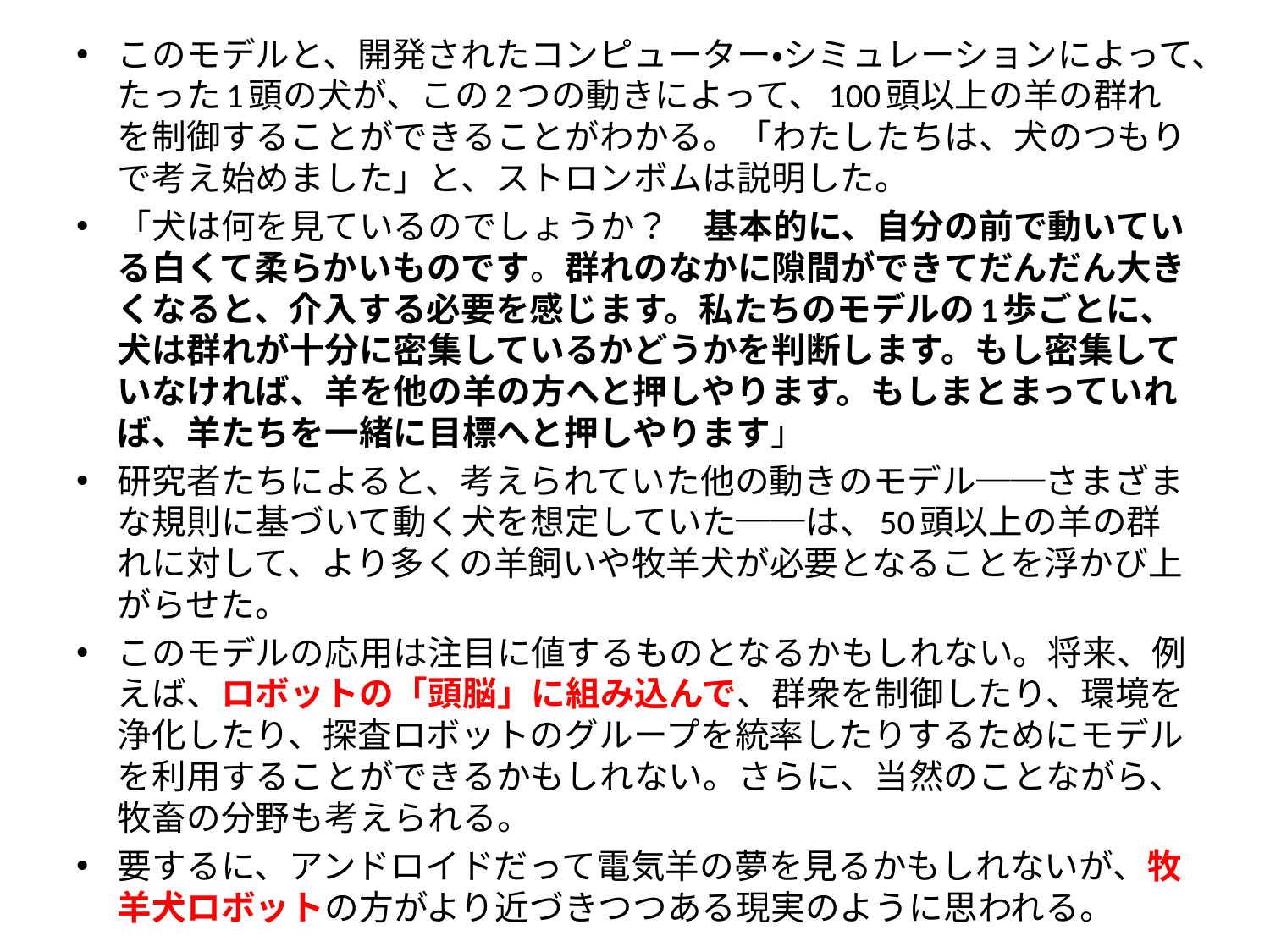

このモデルと、開発されたコンピューター・シミュレーションによって、たった1頭の犬が、この2つの動きによって、100頭以上の羊の群れを制御することができることがわかる。「わたしたちは、犬のつもりで考え始めました」と、ストロンボムは説明した。
「犬は何を見ているのでしょうか？　基本的に、自分の前で動いている白くて柔らかいものです。群れのなかに隙間ができてだんだん大きくなると、介入する必要を感じます。私たちのモデルの1歩ごとに、犬は群れが十分に密集しているかどうかを判断します。もし密集していなければ、羊を他の羊の方へと押しやります。もしまとまっていれば、羊たちを一緒に目標へと押しやります」
研究者たちによると、考えられていた他の動きのモデル──さまざまな規則に基づいて動く犬を想定していた──は、50頭以上の羊の群れに対して、より多くの羊飼いや牧羊犬が必要となることを浮かび上がらせた。
このモデルの応用は注目に値するものとなるかもしれない。将来、例えば、ロボットの「頭脳」に組み込んで、群衆を制御したり、環境を浄化したり、探査ロボットのグループを統率したりするためにモデルを利用することができるかもしれない。さらに、当然のことながら、牧畜の分野も考えられる。
要するに、アンドロイドだって電気羊の夢を見るかもしれないが、牧羊犬ロボットの方がより近づきつつある現実のように思われる。